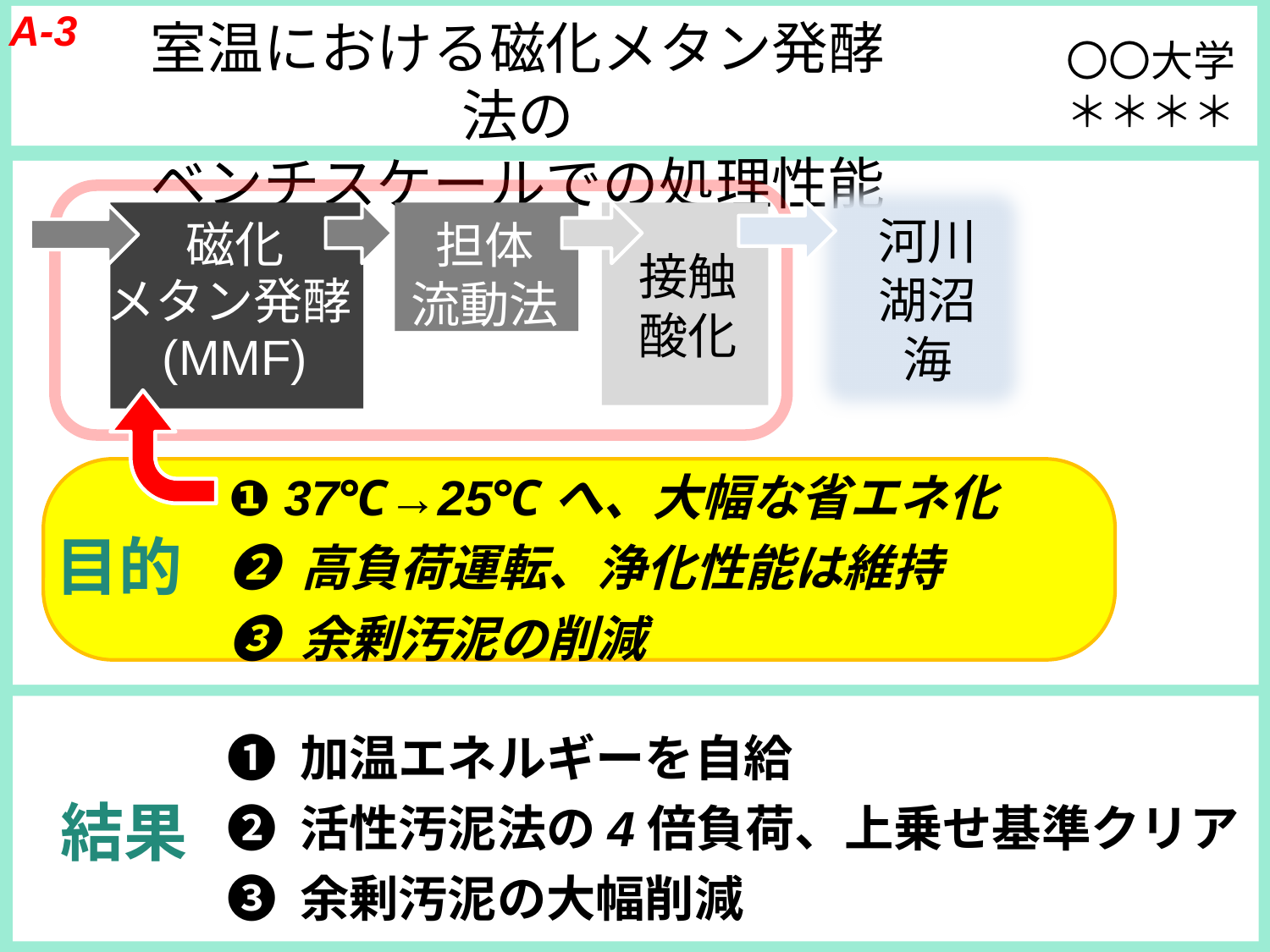

A-3

室温における磁化メタン発酵法の
ベンチスケールでの処理性能評価
〇〇大学
＊＊＊＊

河川
湖沼
海

担体
流動法
磁化
メタン発酵(MMF)
接触酸化

❶ 37℃→25℃へ、大幅な省エネ化
❷ 高負荷運転、浄化性能は維持
➌ 余剰汚泥の削減

目的

❶ 加温エネルギーを自給
❷ 活性汚泥法の4倍負荷、上乗せ基準クリア
➌ 余剰汚泥の大幅削減
結果